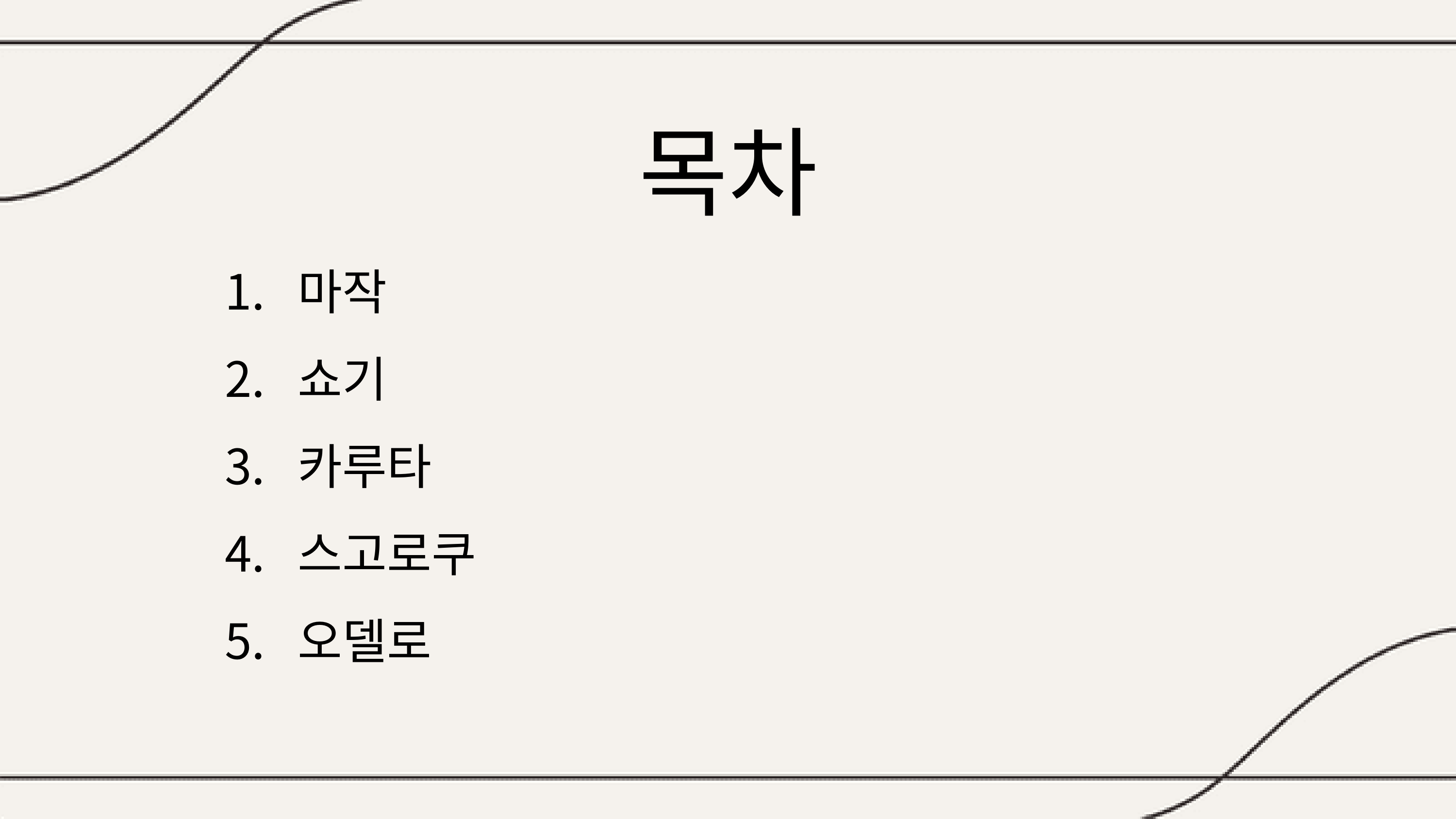

#
목차

마작
쇼기
카루타
스고로쿠
오델로